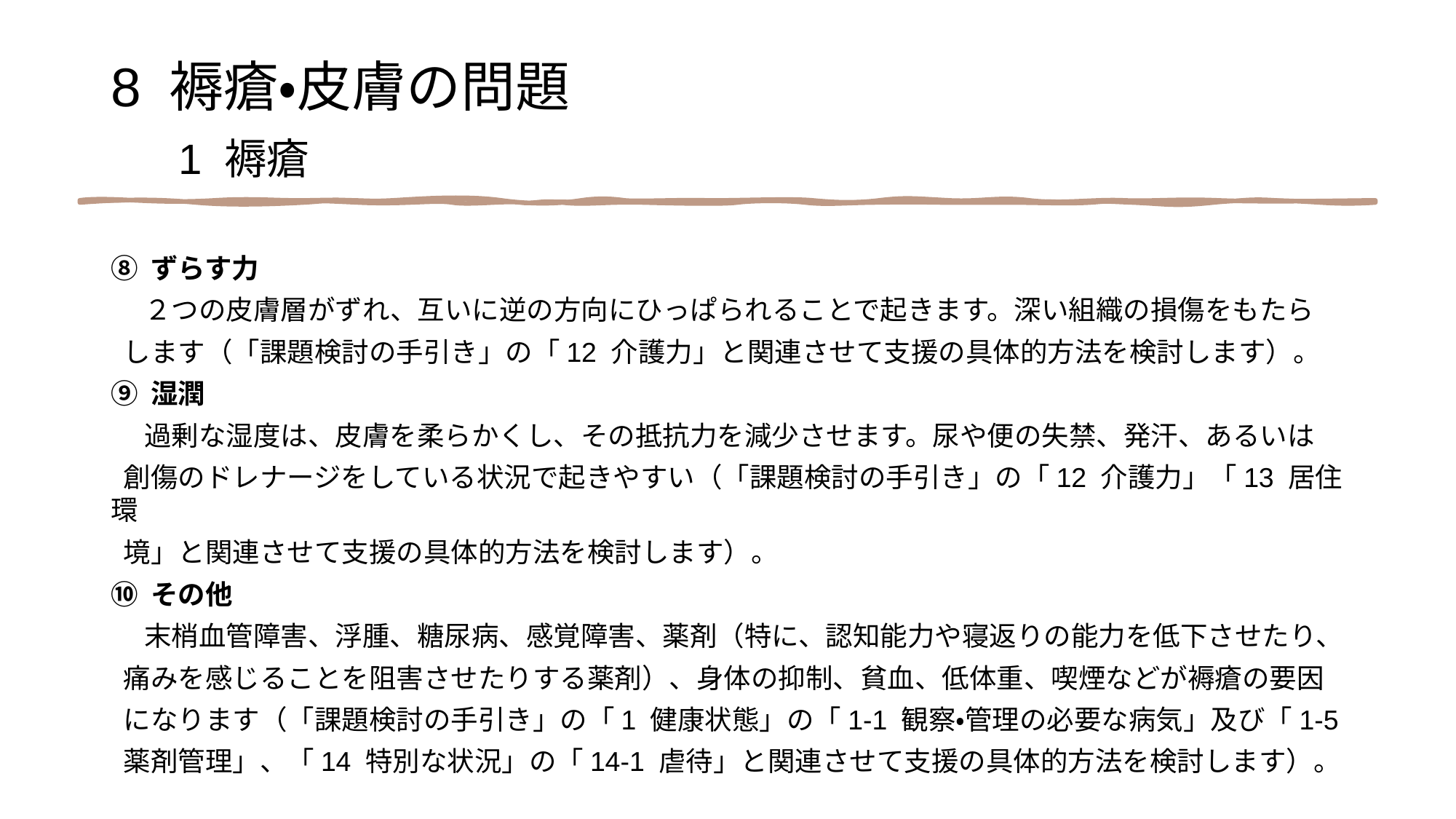

8 褥瘡・皮膚の問題
　1 褥瘡

⑧ ずらす力
　 ２つの皮膚層がずれ、互いに逆の方向にひっぱられることで起きます。深い組織の損傷をもたら
 します（「課題検討の手引き」の「12 介護力」と関連させて支援の具体的方法を検討します）。
⑨ 湿潤
　 過剰な湿度は、皮膚を柔らかくし、その抵抗力を減少させます。尿や便の失禁、発汗、あるいは
 創傷のドレナージをしている状況で起きやすい（「課題検討の手引き」の「12 介護力」「13 居住環
 境」と関連させて支援の具体的方法を検討します）。
⑩ その他
　 末梢血管障害、浮腫、糖尿病、感覚障害、薬剤（特に、認知能力や寝返りの能力を低下させたり、
 痛みを感じることを阻害させたりする薬剤）、身体の抑制、貧血、低体重、喫煙などが褥瘡の要因
 になります（「課題検討の手引き」の「1 健康状態」の「1-1 観察・管理の必要な病気」及び「1-5
 薬剤管理」、「14 特別な状況」の「14-1 虐待」と関連させて支援の具体的方法を検討します）。